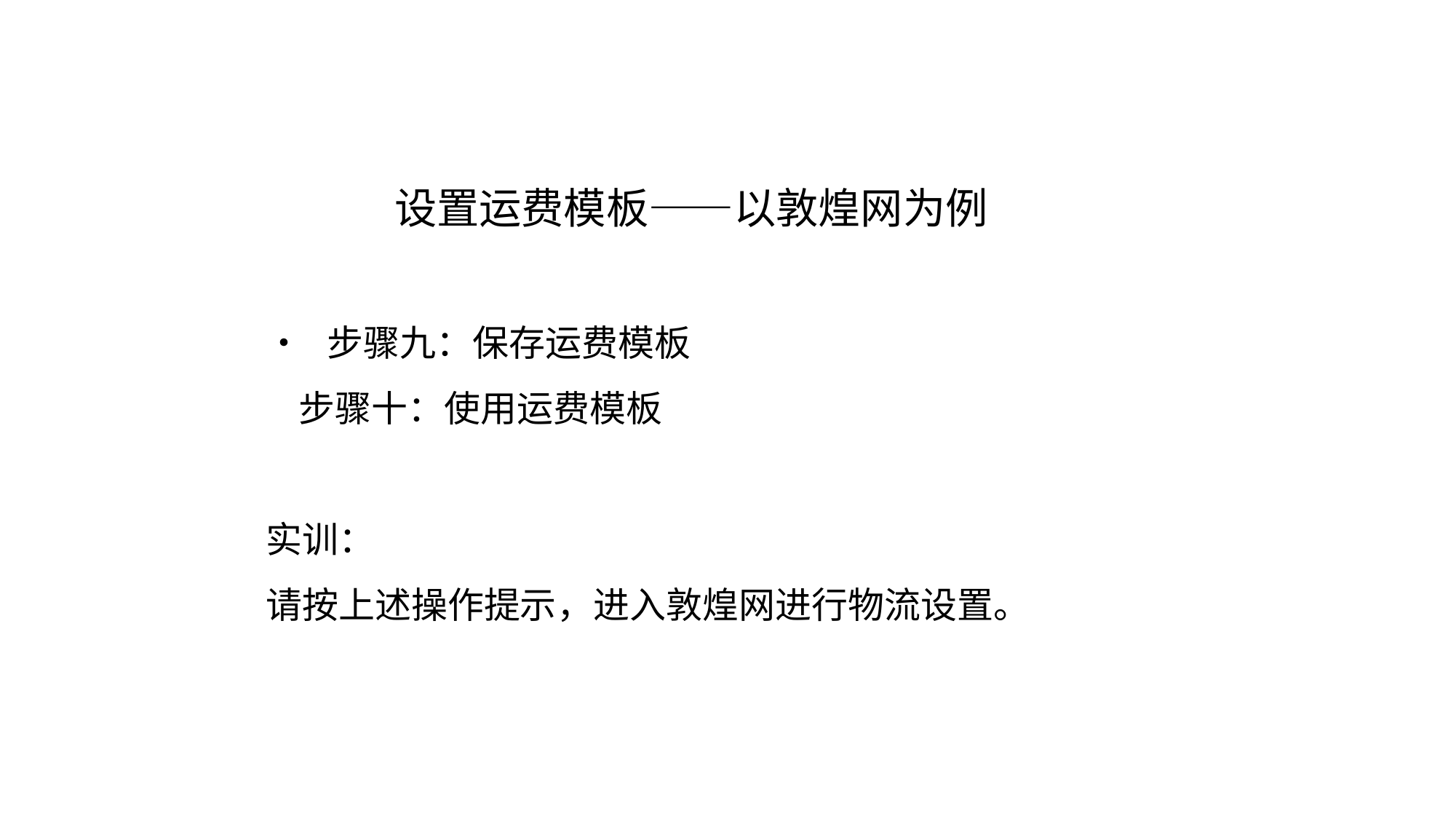

# 项目实训
设置运费模板——以敦煌网为例
•  步骤九：保存运费模板
   步骤十：使用运费模板

实训：
请按上述操作提示，进入敦煌网进行物流设置。